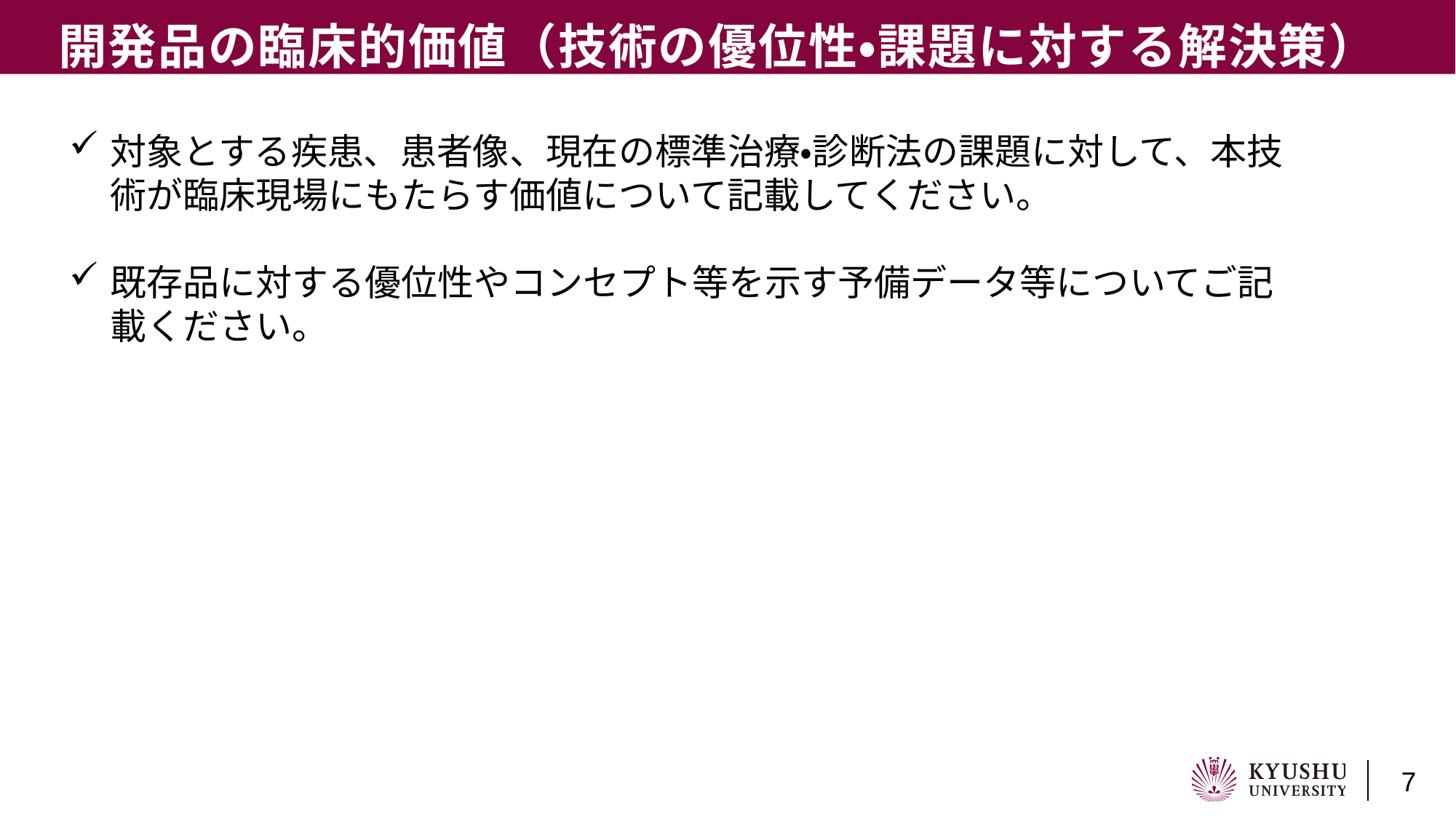

# 開発品の臨床的価値（技術の優位性・課題に対する解決策）
対象とする疾患、患者像、現在の標準治療・診断法の課題に対して、本技術が臨床現場にもたらす価値について記載してください。

既存品に対する優位性やコンセプト等を示す予備データ等についてご記載ください。
7